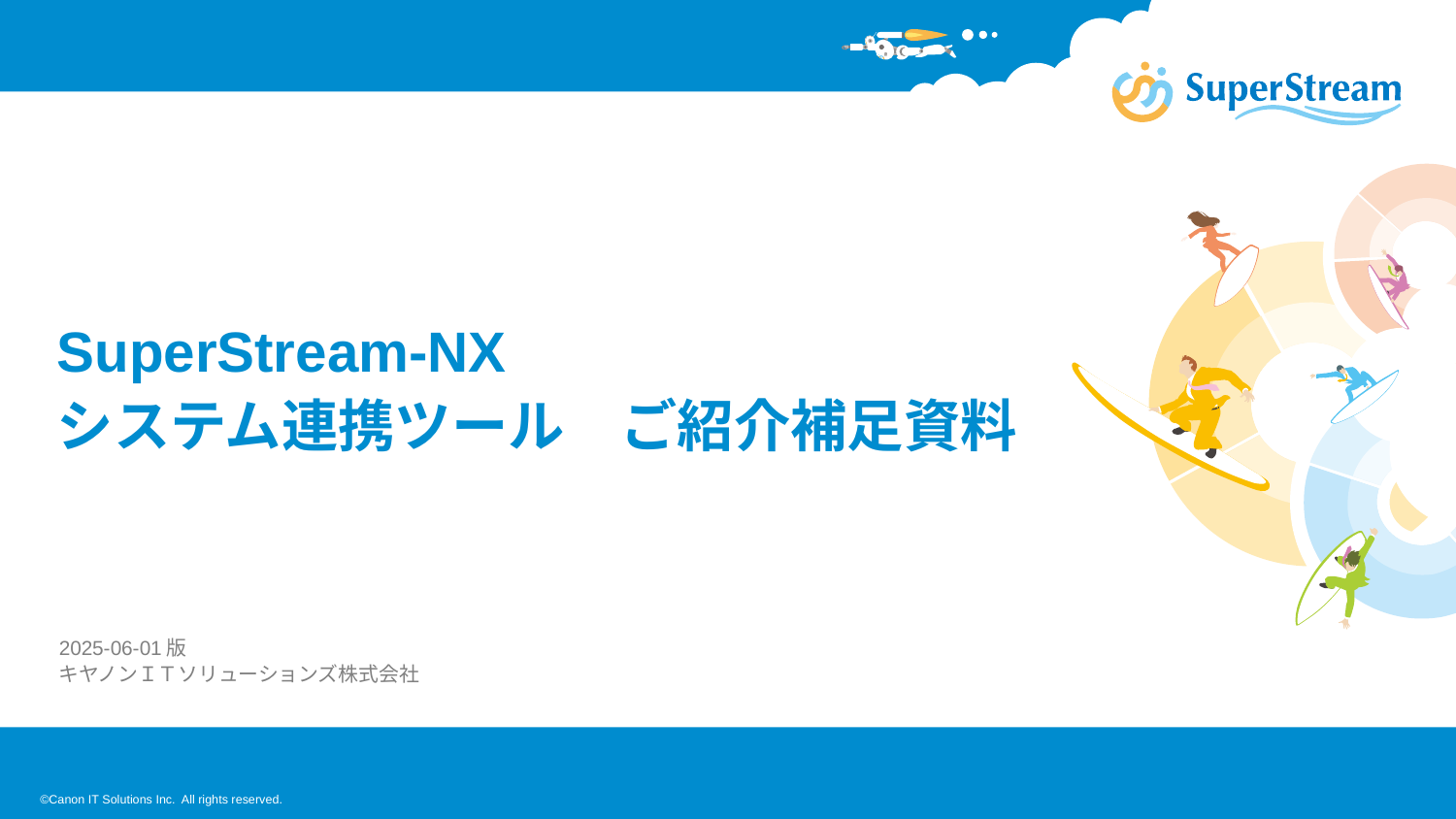

# SuperStream-NX システム連携ツール　ご紹介補足資料
2025-06-01版
キヤノンＩＴソリューションズ株式会社
©Canon IT Solutions Inc.  All rights reserved.
1